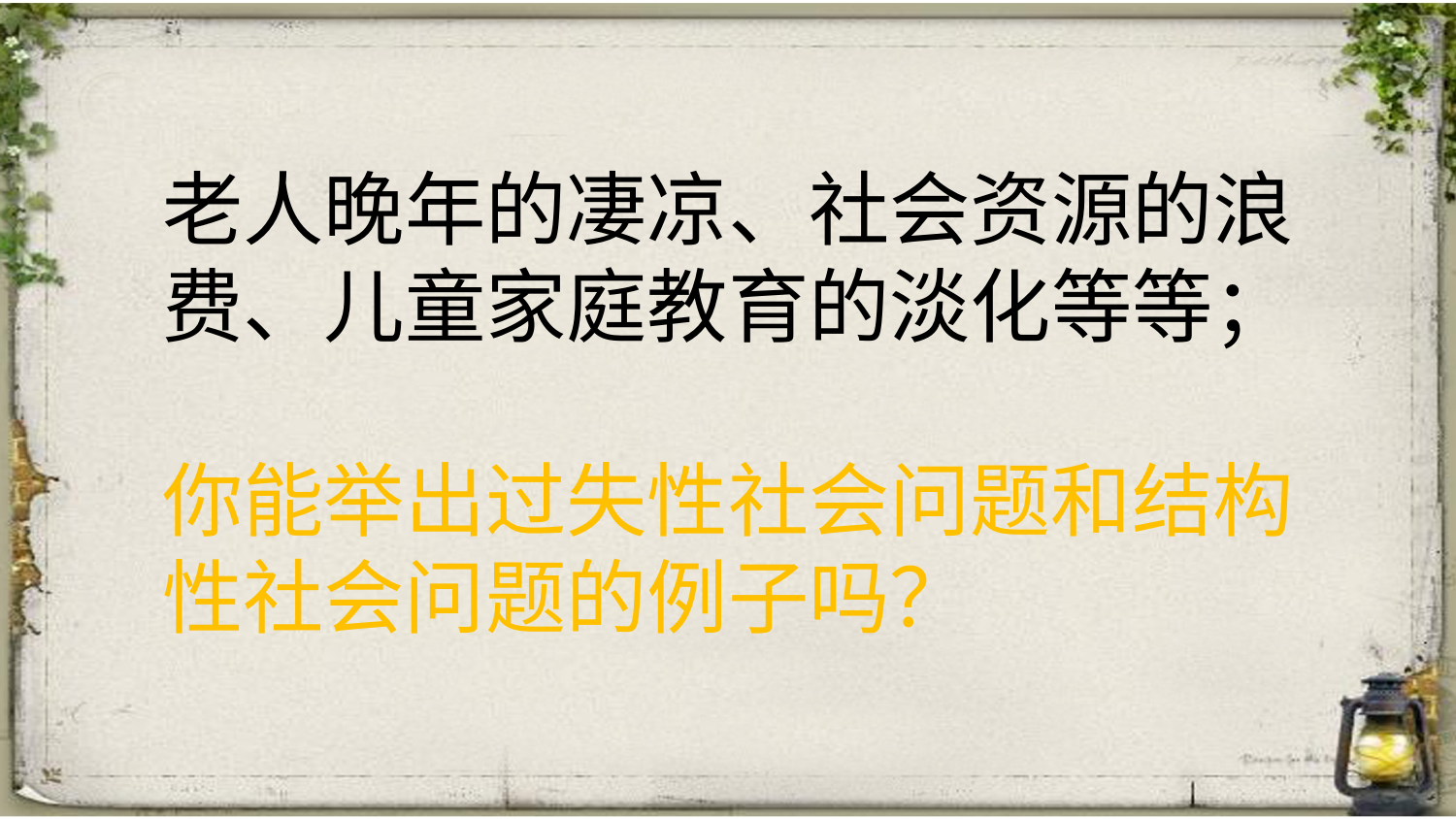

老人晚年的凄凉、社会资源的浪费、儿童家庭教育的淡化等等；

你能举出过失性社会问题和结构性社会问题的例子吗？